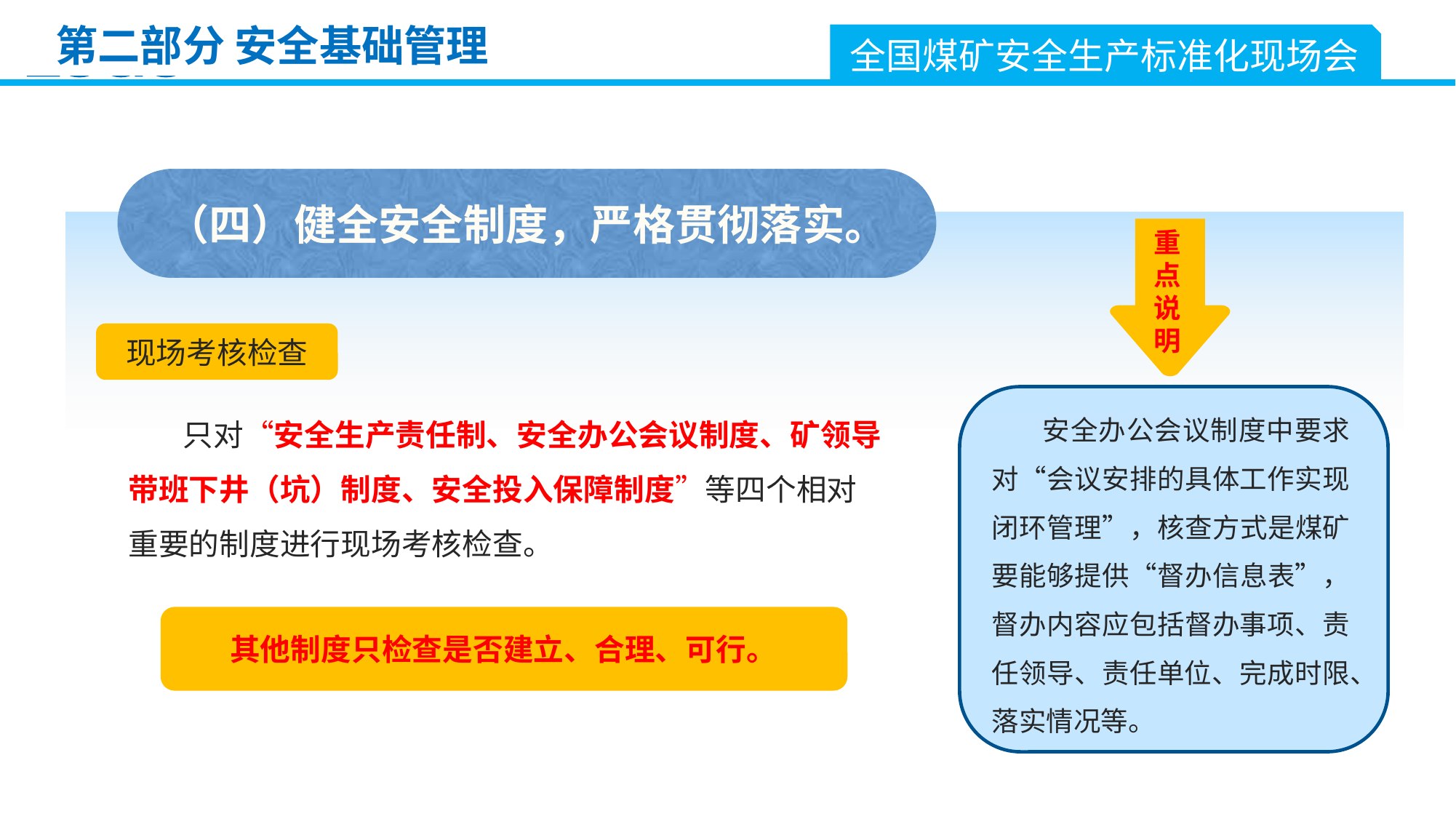

第二部分 安全基础管理

全国煤矿安全生产标准化现场会
（四）健全安全制度，严格贯彻落实。

只对“安全生产责任制、安全办公会议制度、矿领导带班下井（坑）制度、安全投入保障制度”等四个相对重要的制度进行现场考核检查。

重点说明
现场考核检查

      安全办公会议制度中要求对“会议安排的具体工作实现闭环管理”，核查方式是煤矿要能够提供“督办信息表”，督办内容应包括督办事项、责任领导、责任单位、完成时限、落实情况等。

其他制度只检查是否建立、合理、可行。